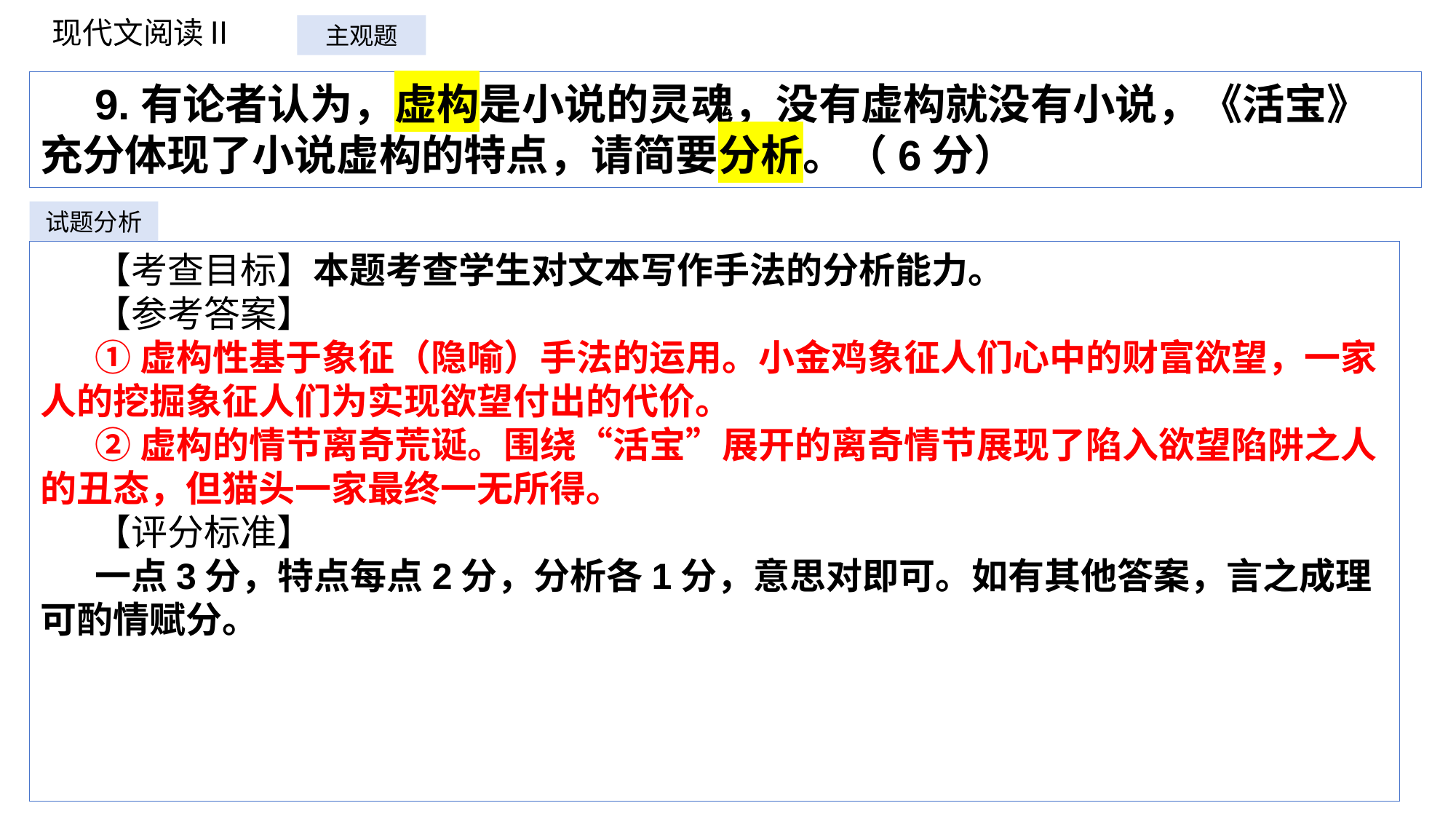

现代文阅读Ⅱ
主观题
9.有论者认为，虚构是小说的灵魂，没有虚构就没有小说，《活宝》充分体现了小说虚构的特点，请简要分析。（6分）
试题分析
【考查目标】本题考查学生对文本写作手法的分析能力。
【参考答案】
①虚构性基于象征（隐喻）手法的运用。小金鸡象征人们心中的财富欲望，一家人的挖掘象征人们为实现欲望付出的代价。
②虚构的情节离奇荒诞。围绕“活宝”展开的离奇情节展现了陷入欲望陷阱之人的丑态，但猫头一家最终一无所得。
【评分标准】
一点3分，特点每点2分，分析各1分，意思对即可。如有其他答案，言之成理可酌情赋分。